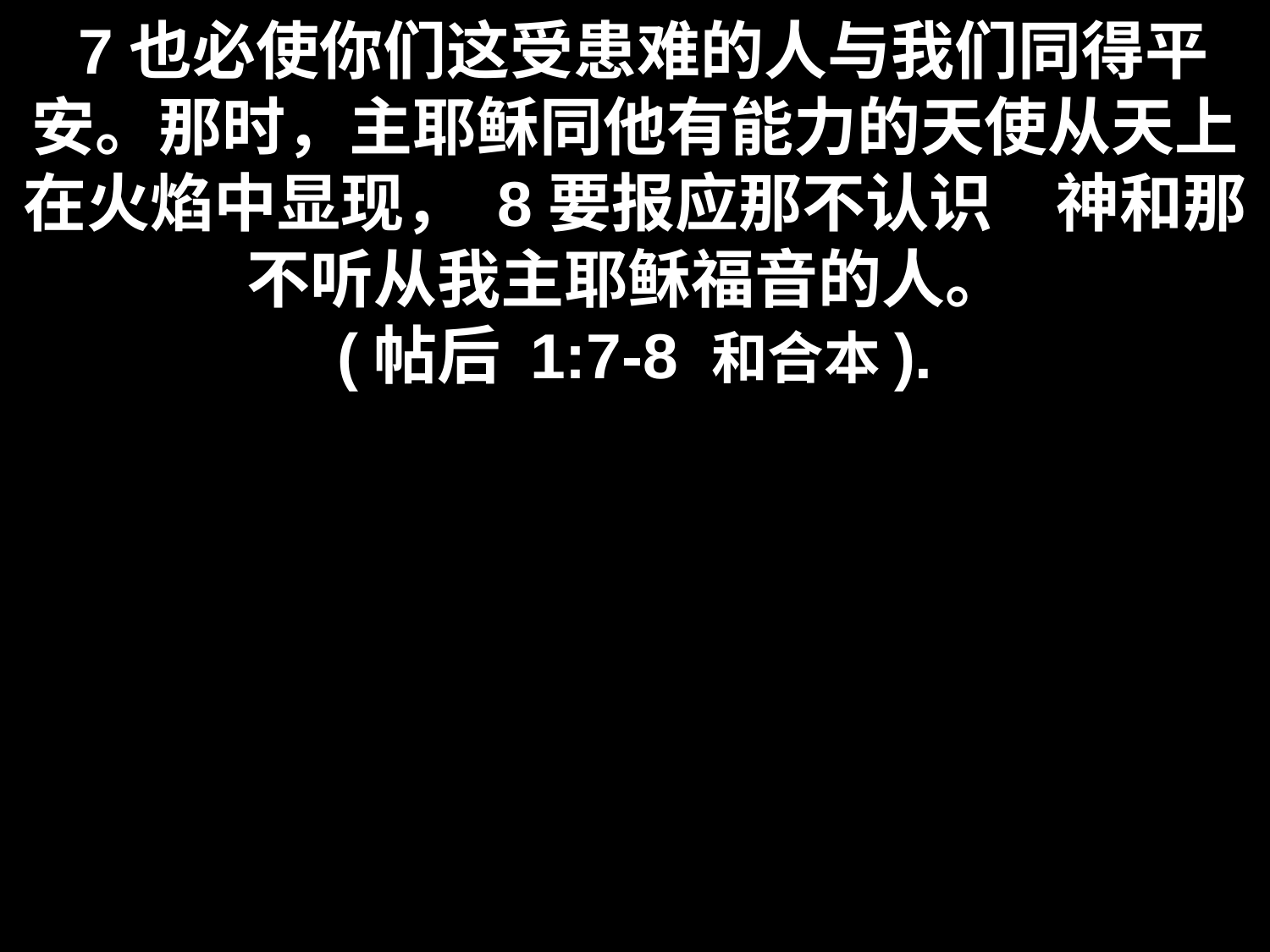

# 7也必使你们这受患难的人与我们同得平安。那时，主耶稣同他有能力的天使从天上在火焰中显现， 8要报应那不认识　神和那不听从我主耶稣福音的人。 (帖后 1:7-8 和合本).